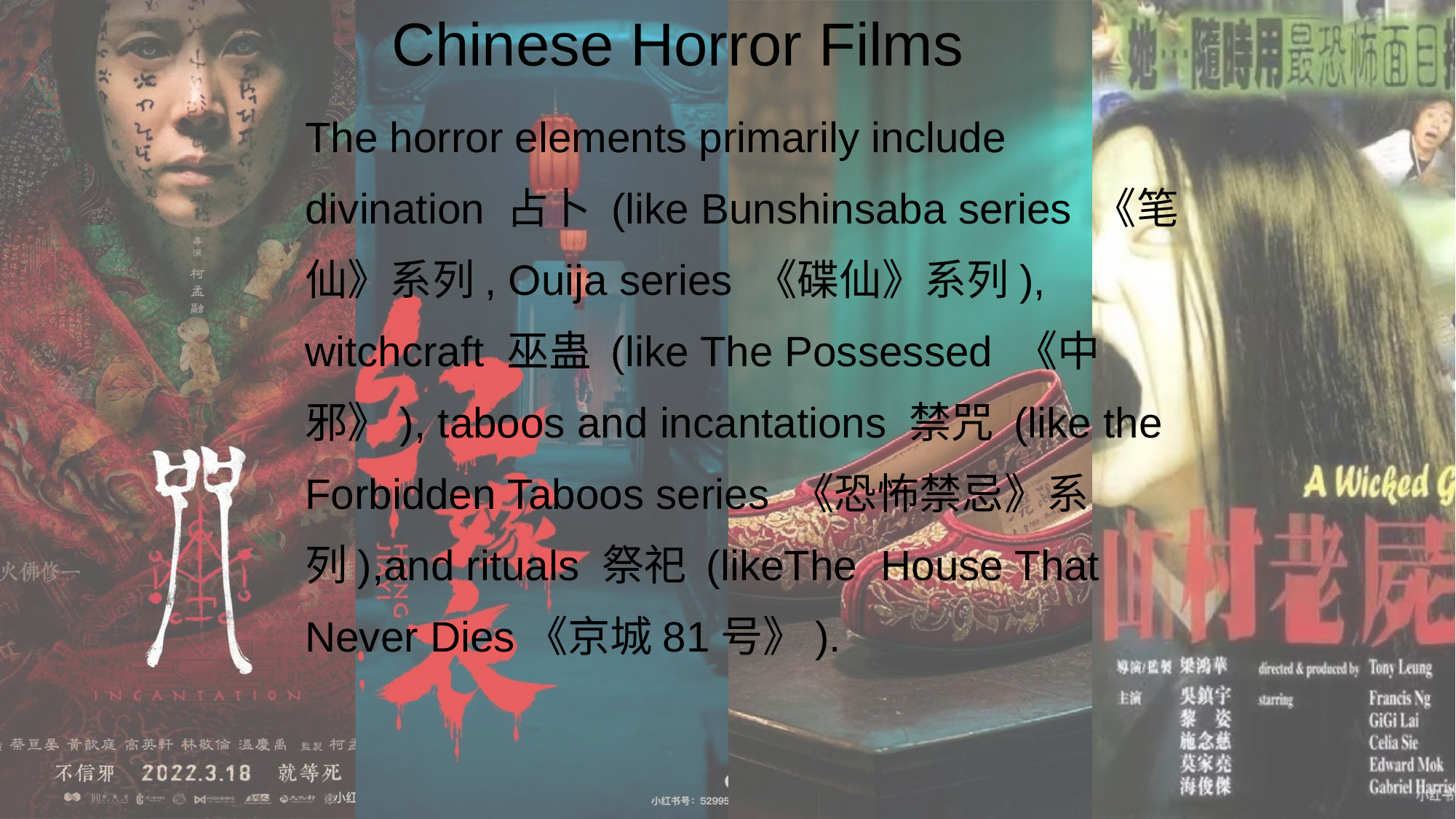

Chinese Horror Films
The horror elements primarily include divination 占卜 (like Bunshinsaba series 《笔仙》系列, Ouija series 《碟仙》系列), witchcraft 巫蛊 (like The Possessed 《中邪》), taboos and incantations 禁咒 (like the Forbidden Taboos series 《恐怖禁忌》系列),and rituals 祭祀 (likeThe  House That Never Dies《京城81号》).